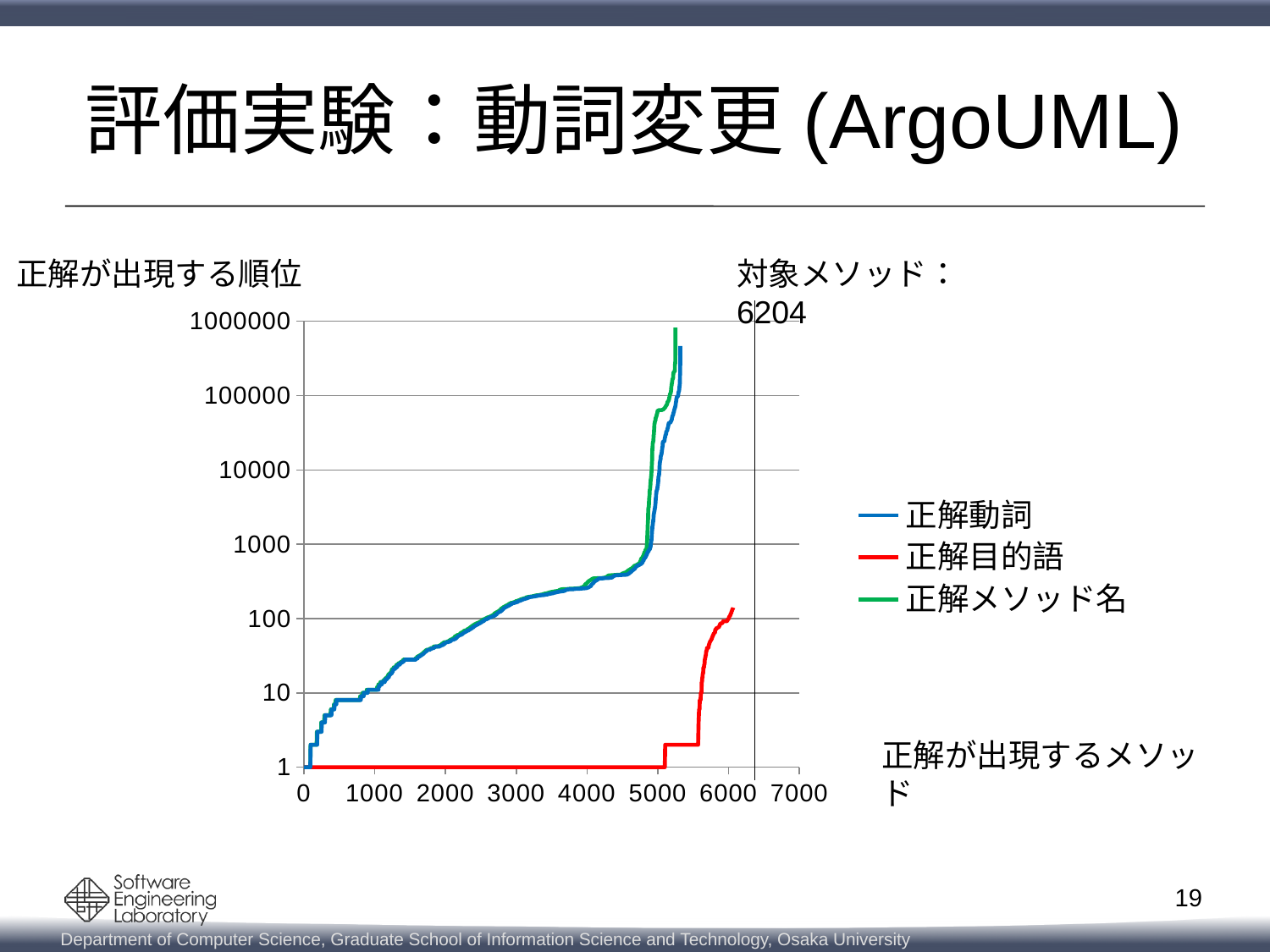

# 評価実験：動詞変更(ArgoUML)
正解が出現する順位
対象メソッド：6204

### Chart

| Category | 正解動詞 | 正解目的語 | 正解メソッド名 |
|---|---|---|---|
正解が出現するメソッド
19